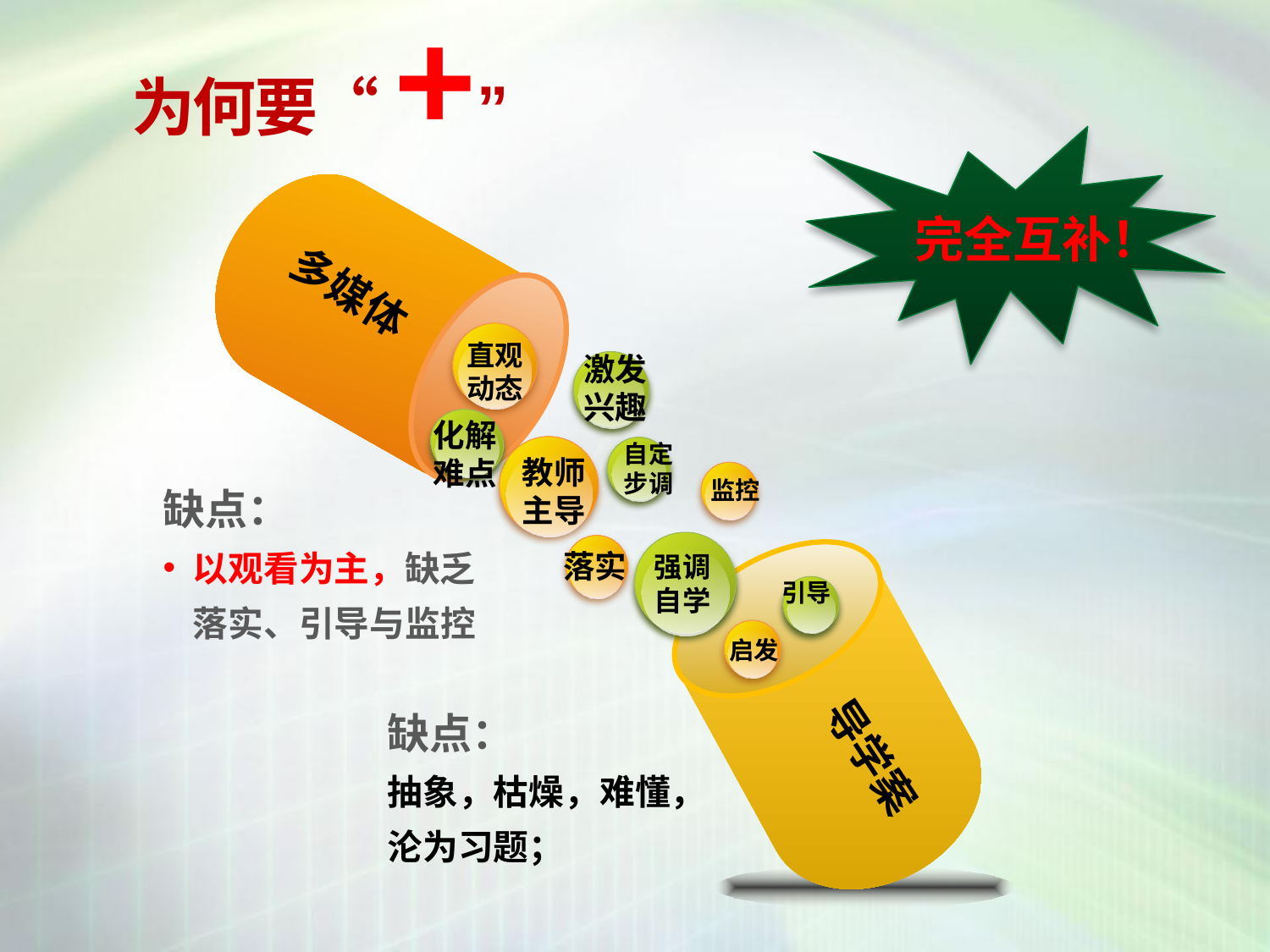

# 为何要“+”
完全互补！

多媒体

直观动态
激发兴趣

化解难点

自定步调

教师主导
缺点：
以观看为主，缺乏落实、引导与监控

监控

落实
强调自学
引导

启发
缺点：
抽象，枯燥，难懂，沦为习题；
导学案